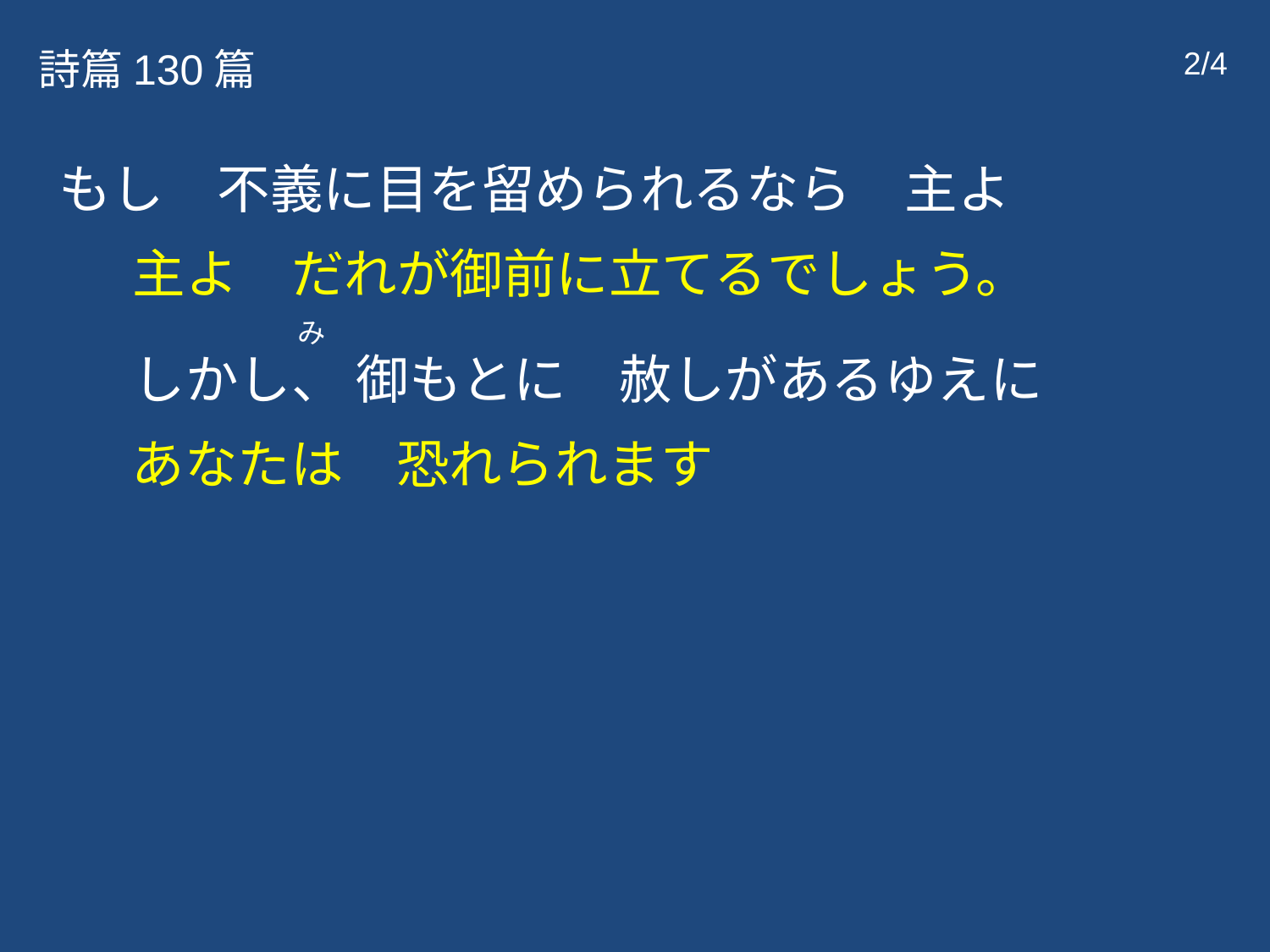

詩篇130篇
2/4
もし　不義に目を留められるなら　主よ
主よ　だれが御前に立てるでしょう。
しかし、 御もとに　赦しがあるゆえに
あなたは　恐れられます
み